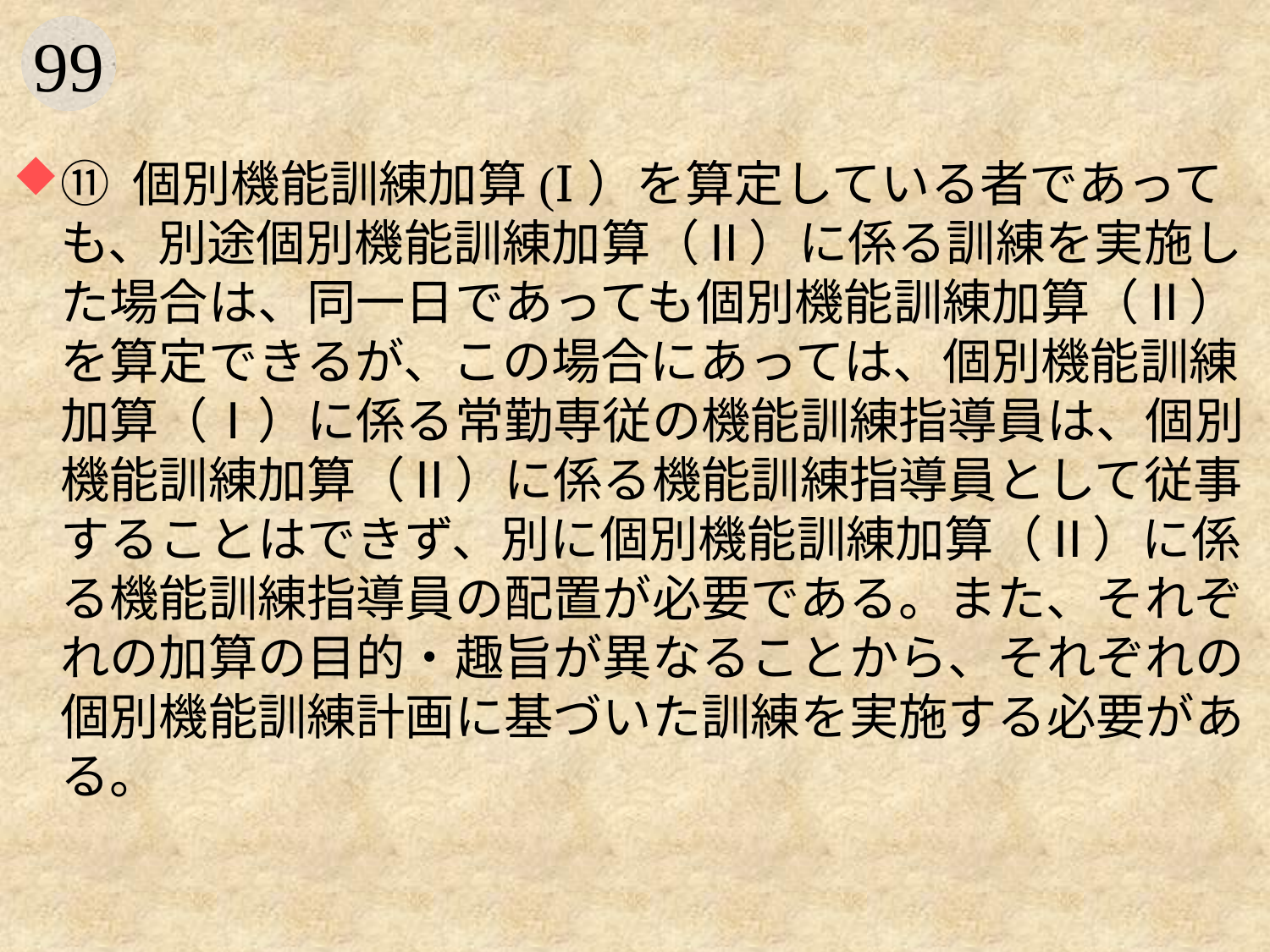

#
⑪ 個別機能訓練加算(Ⅰ）を算定している者であっても、別途個別機能訓練加算（Ⅱ）に係る訓練を実施した場合は、同一日であっても個別機能訓練加算（Ⅱ）を算定できるが、この場合にあっては、個別機能訓練加算（Ⅰ）に係る常勤専従の機能訓練指導員は、個別機能訓練加算（Ⅱ）に係る機能訓練指導員として従事することはできず、別に個別機能訓練加算（Ⅱ）に係る機能訓練指導員の配置が必要である。また、それぞれの加算の目的・趣旨が異なることから、それぞれの個別機能訓練計画に基づいた訓練を実施する必要がある。